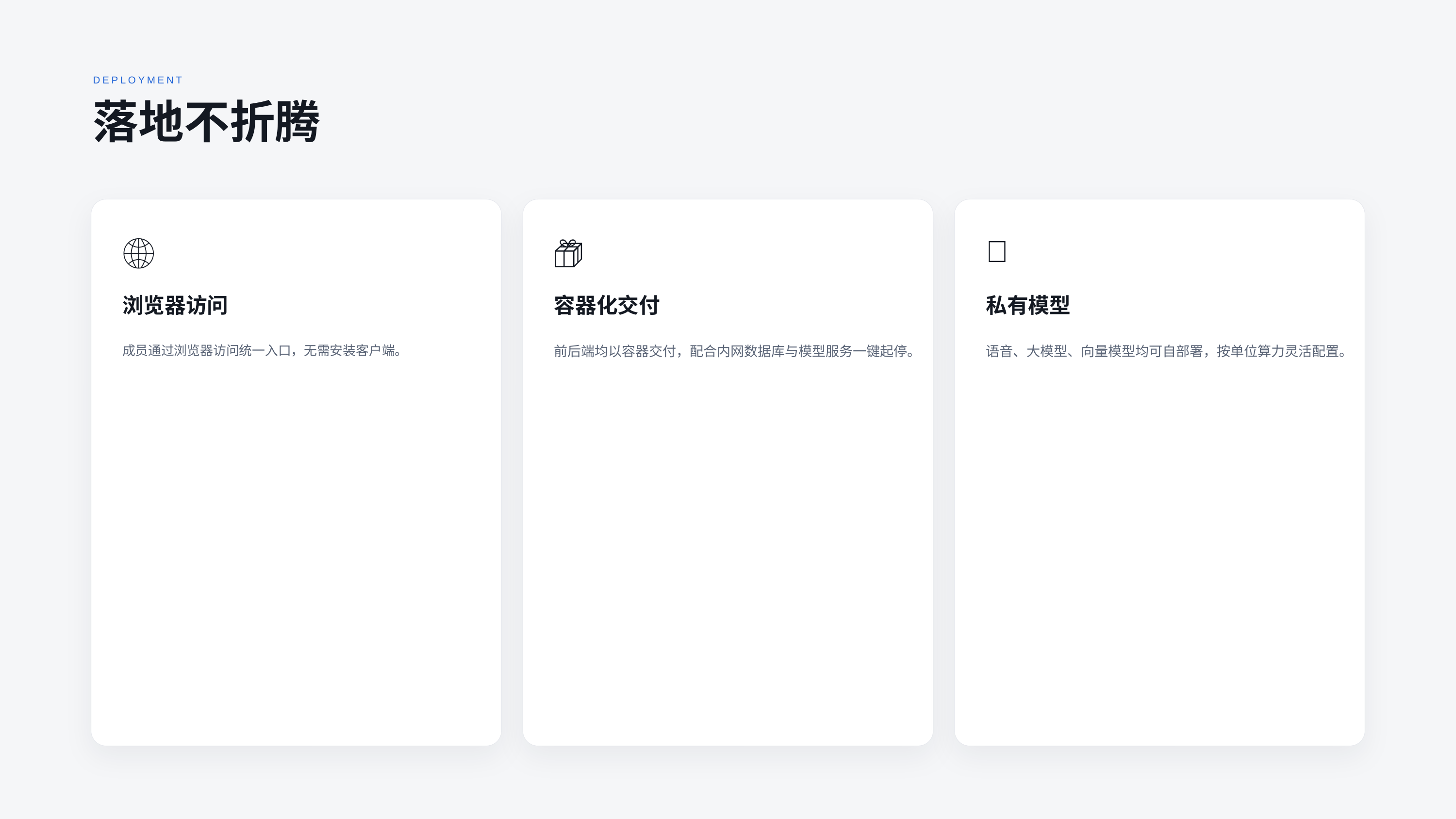

DEPLOYMENT
落地不折腾

🌐
📦
🧬
浏览器访问
容器化交付
私有模型
成员通过浏览器访问统一入口，无需安装客户端。
前后端均以容器交付，配合内网数据库与模型服务一键起停。
语音、大模型、向量模型均可自部署，按单位算力灵活配置。